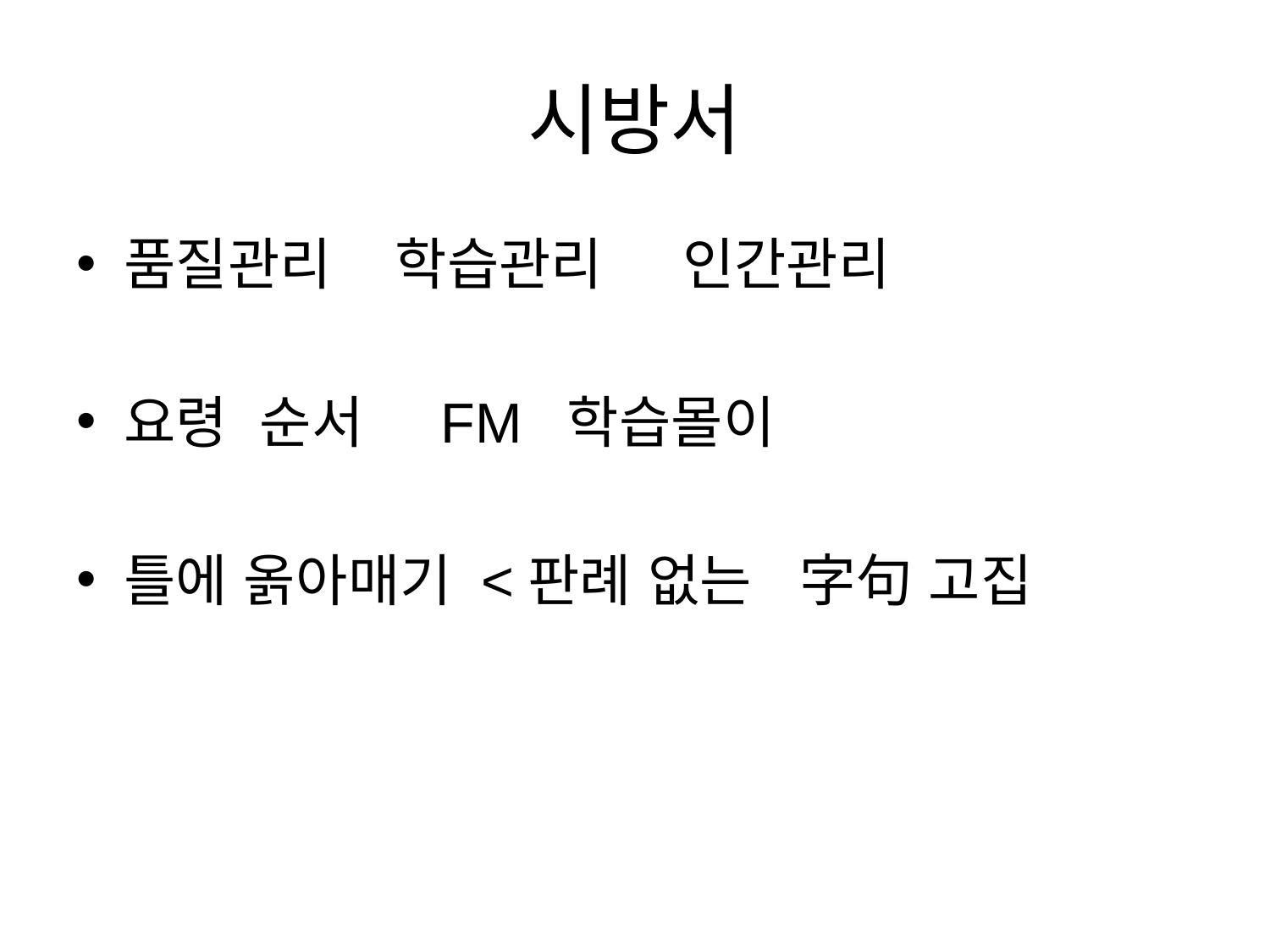

# 시방서
품질관리    학습관리     인간관리

요령  순서    FM  학습몰이

틀에 옭아매기 <판례 없는   字句 고집